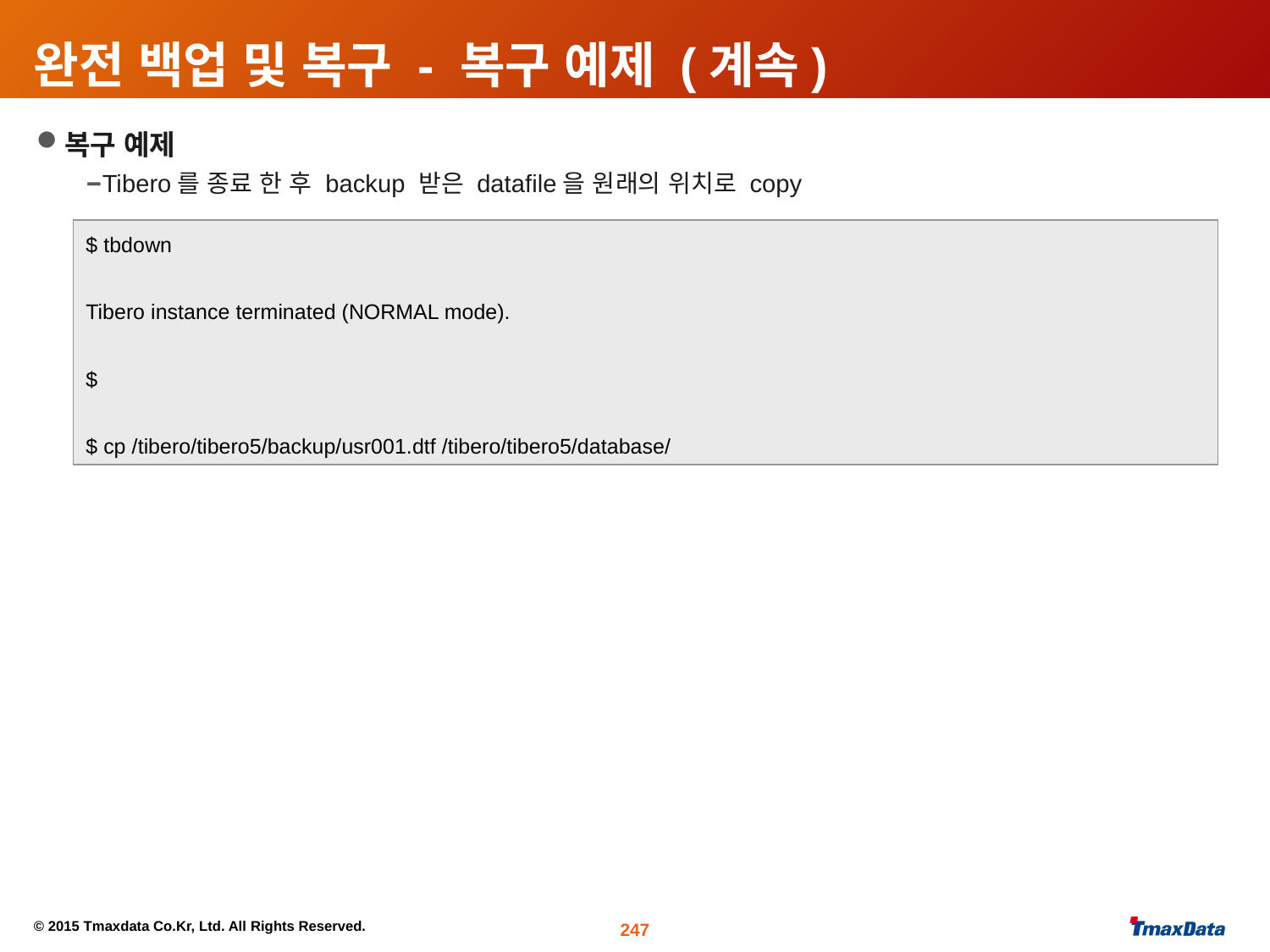

# 완전 백업 및 복구 - 복구 예제 (계속)
복구 예제
Tibero를 종료 한 후 backup 받은 datafile을 원래의 위치로 copy

$ tbdown

Tibero instance terminated (NORMAL mode).

$

$ cp /tibero/tibero5/backup/usr001.dtf /tibero/tibero5/database/